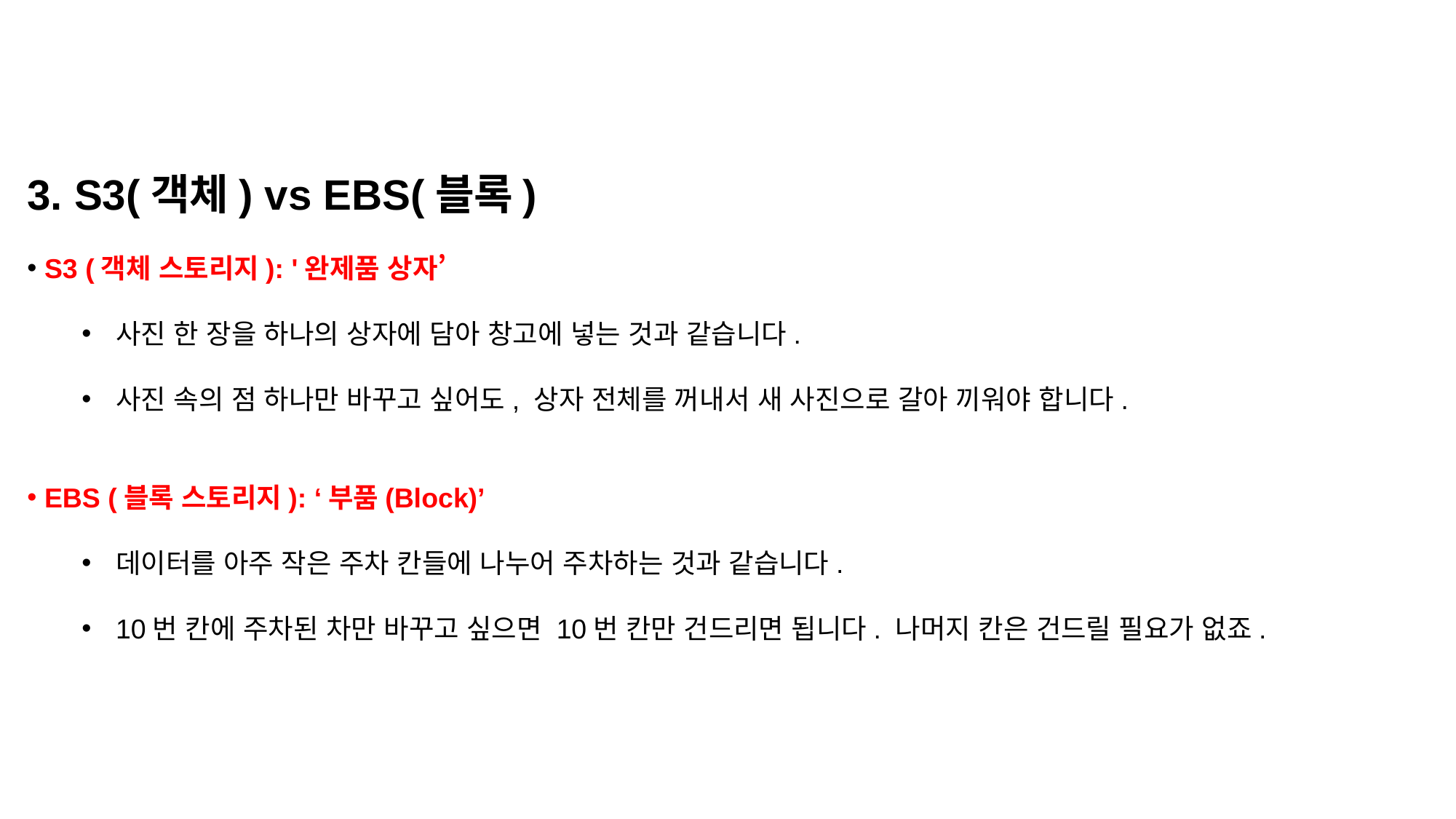

3. S3(객체) vs EBS(블록)

 S3 (객체 스토리지): '완제품 상자’

사진 한 장을 하나의 상자에 담아 창고에 넣는 것과 같습니다.

사진 속의 점 하나만 바꾸고 싶어도, 상자 전체를 꺼내서 새 사진으로 갈아 끼워야 합니다.

 EBS (블록 스토리지): ‘부품(Block)’

데이터를 아주 작은 주차 칸들에 나누어 주차하는 것과 같습니다.

10번 칸에 주차된 차만 바꾸고 싶으면 10번 칸만 건드리면 됩니다. 나머지 칸은 건드릴 필요가 없죠.